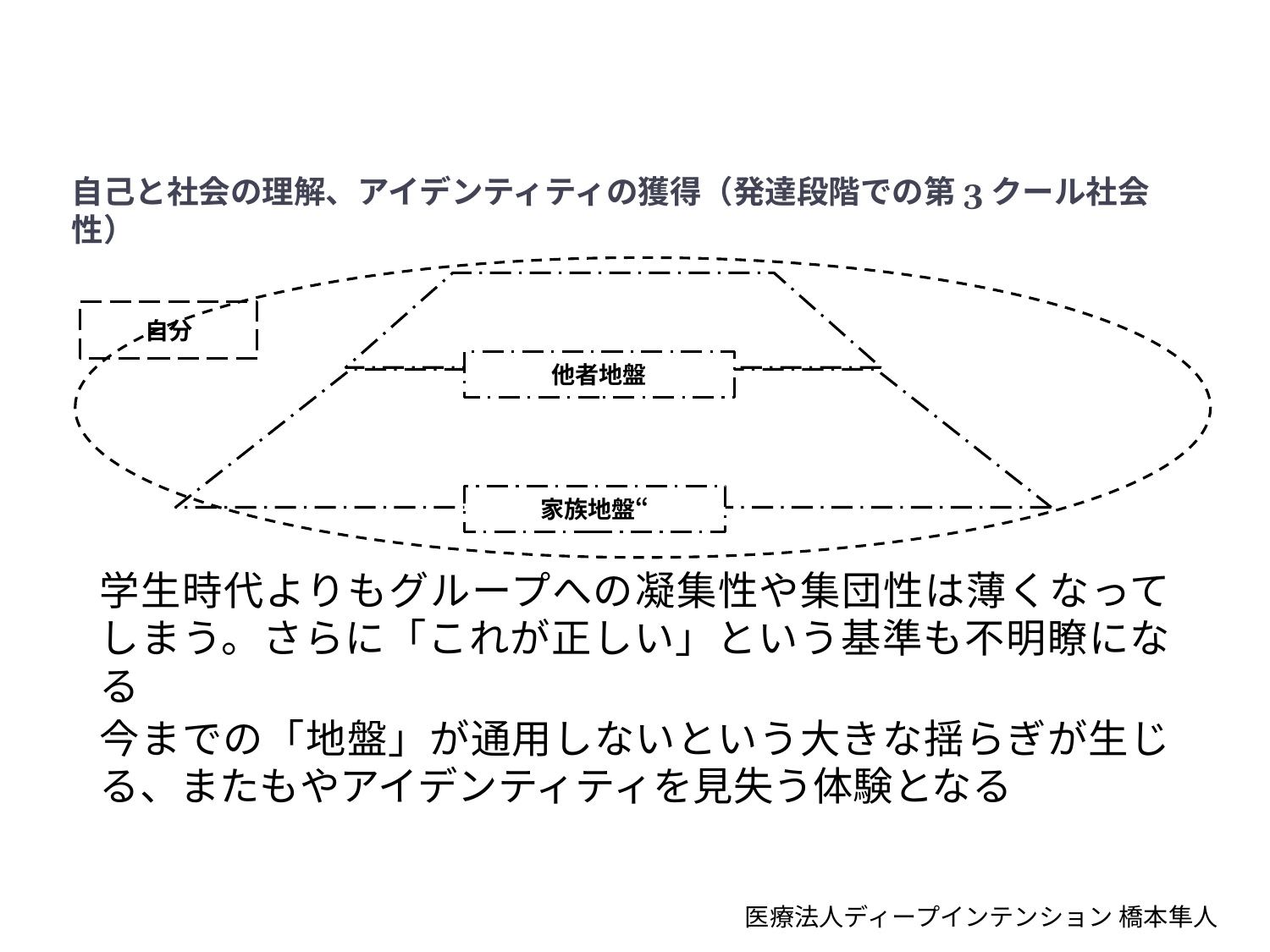

# 自己と社会の理解、アイデンティティの獲得（発達段階での第3クール社会性）

学生時代よりもグループへの凝集性や集団性は薄くなってしまう。さらに「これが正しい」という基準も不明瞭になる
今までの「地盤」が通用しないという大きな揺らぎが生じる、またもやアイデンティティを見失う体験となる

自分
他者地盤

家族地盤“
医療法人ディープインテンション 橋本隼人